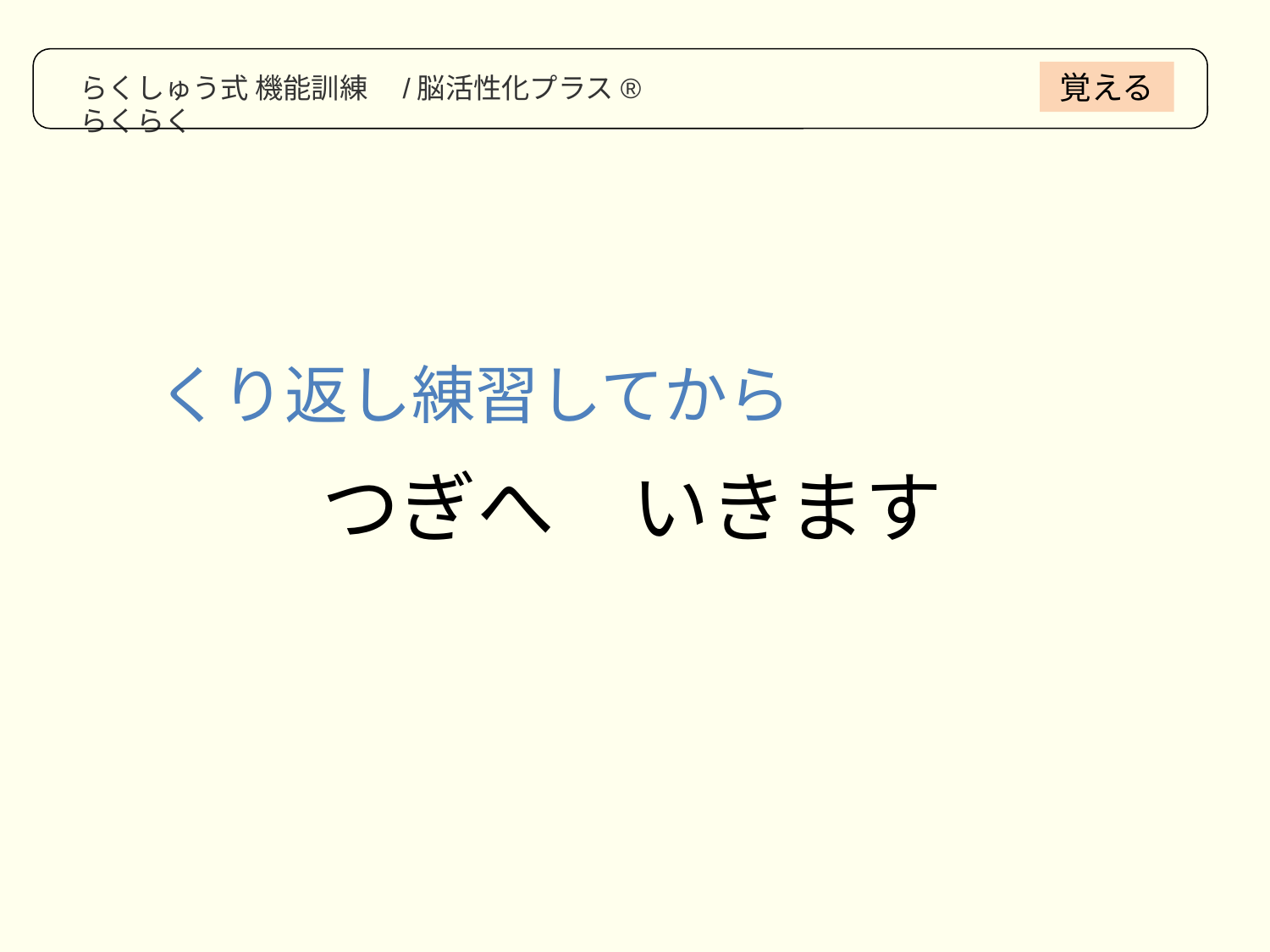

覚える
らくしゅう式 機能訓練　/脳活性化プラス®　らくらく
くり返し練習してから
# つぎへ　いきます